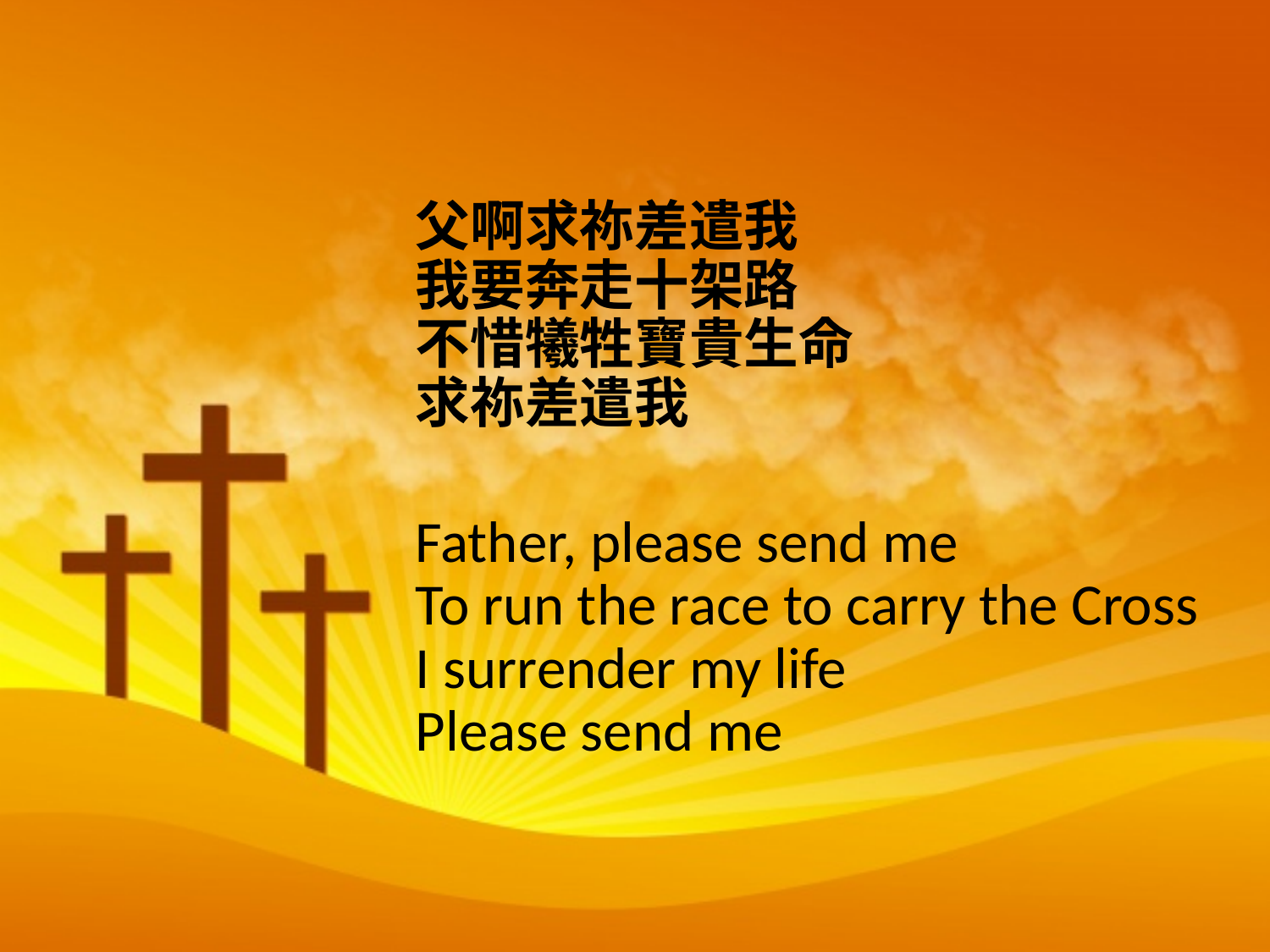

父啊求祢差遣我
我要奔走十架路
不惜犧牲寶貴生命
求祢差遣我

Father, please send me
To run the race to carry the Cross
I surrender my life
Please send me